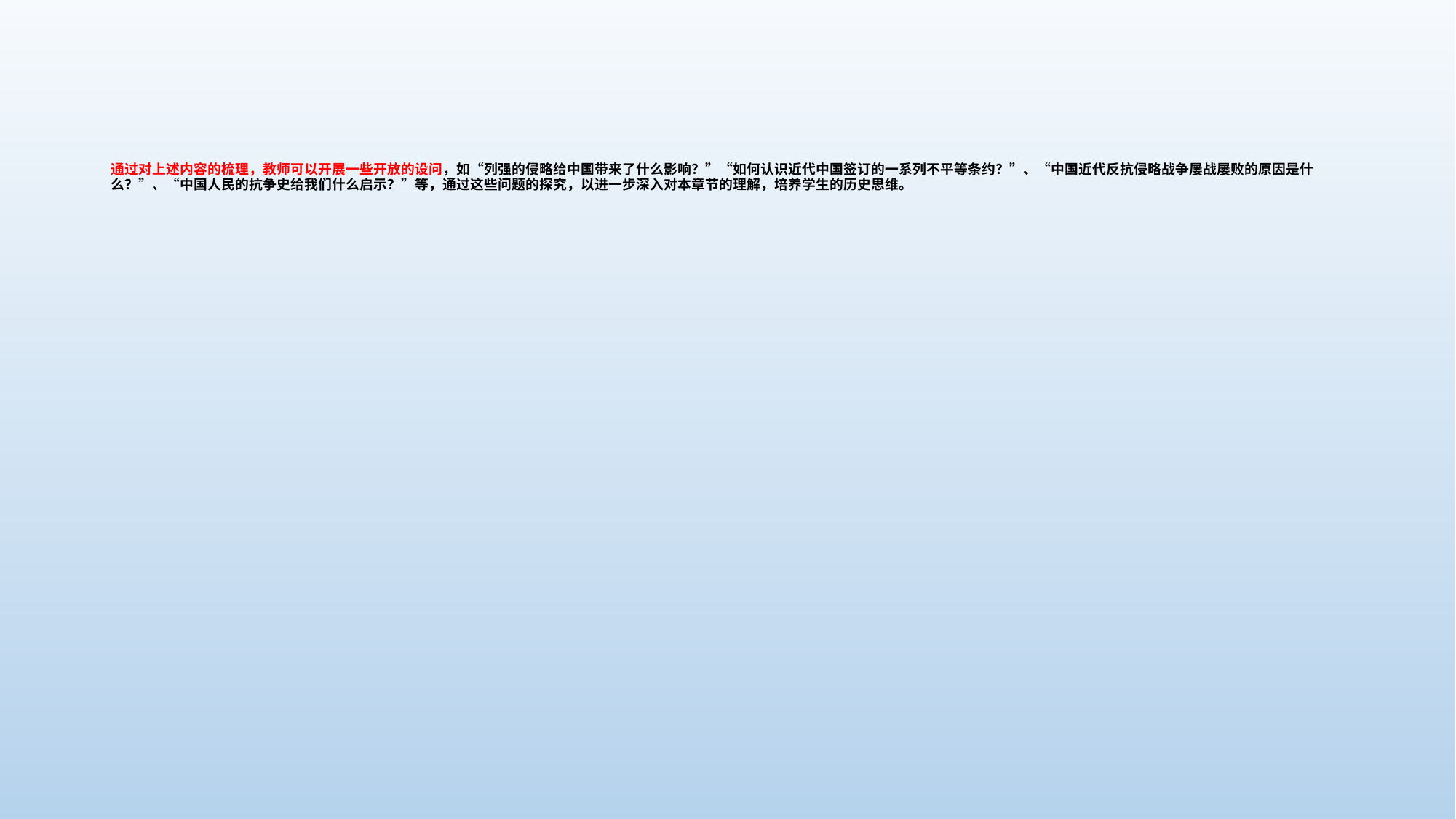

# 通过对上述内容的梳理，教师可以开展一些开放的设问，如“列强的侵略给中国带来了什么影响？”“如何认识近代中国签订的一系列不平等条约？”、“中国近代反抗侵略战争屡战屡败的原因是什么？”、“中国人民的抗争史给我们什么启示？”等，通过这些问题的探究，以进一步深入对本章节的理解，培养学生的历史思维。